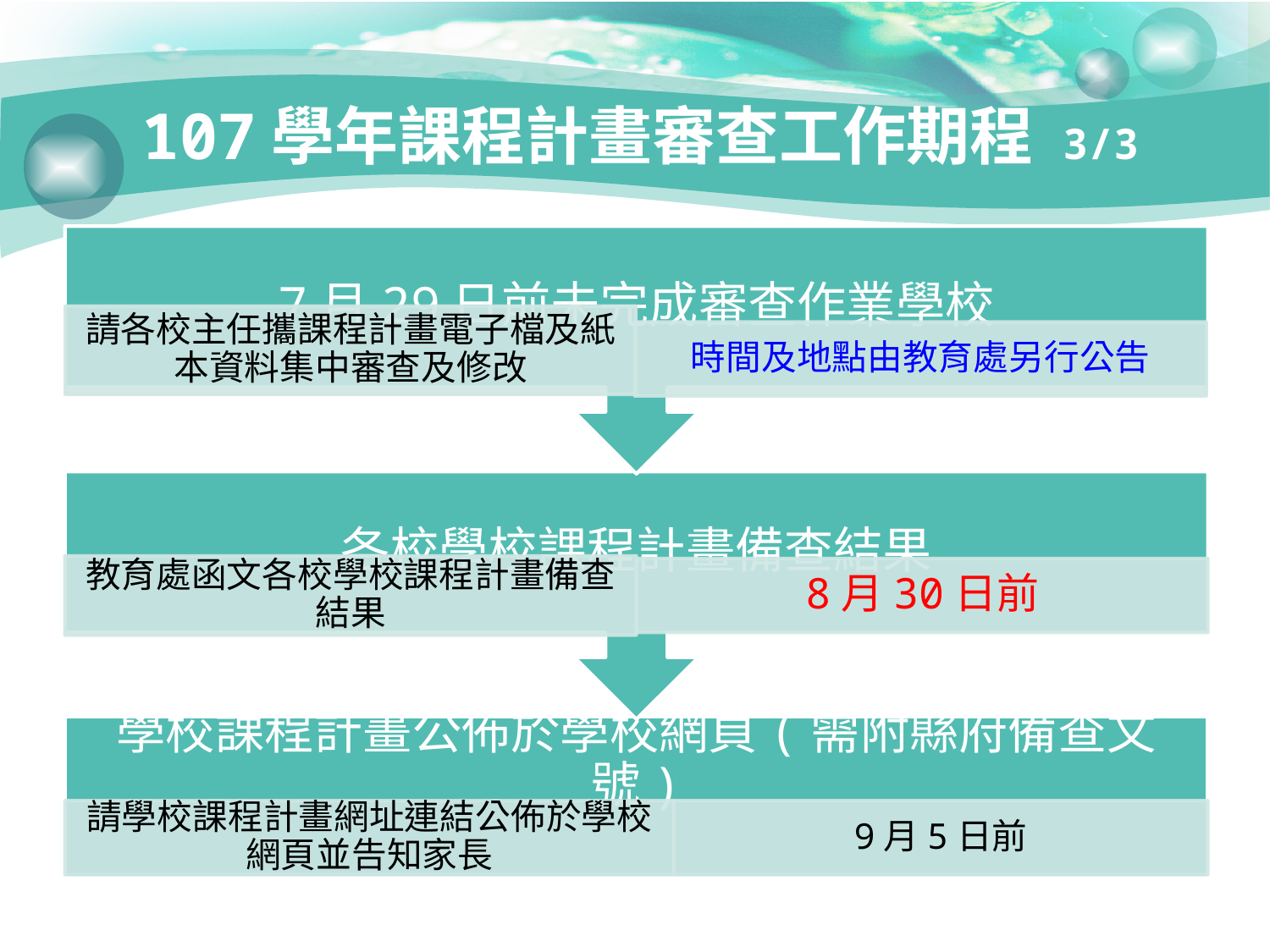

# 107學年課程計畫審查工作期程 3/3
學校課程計畫公佈於學校網頁(需附縣府備查文號)
請學校課程計畫網址連結公佈於學校網頁並告知家長
9月5日前
各校學校課程計畫備查結果
教育處函文各校學校課程計畫備查結果
8月30日前
7月29日前未完成審查作業學校
請各校主任攜課程計畫電子檔及紙本資料集中審查及修改
時間及地點由教育處另行公告